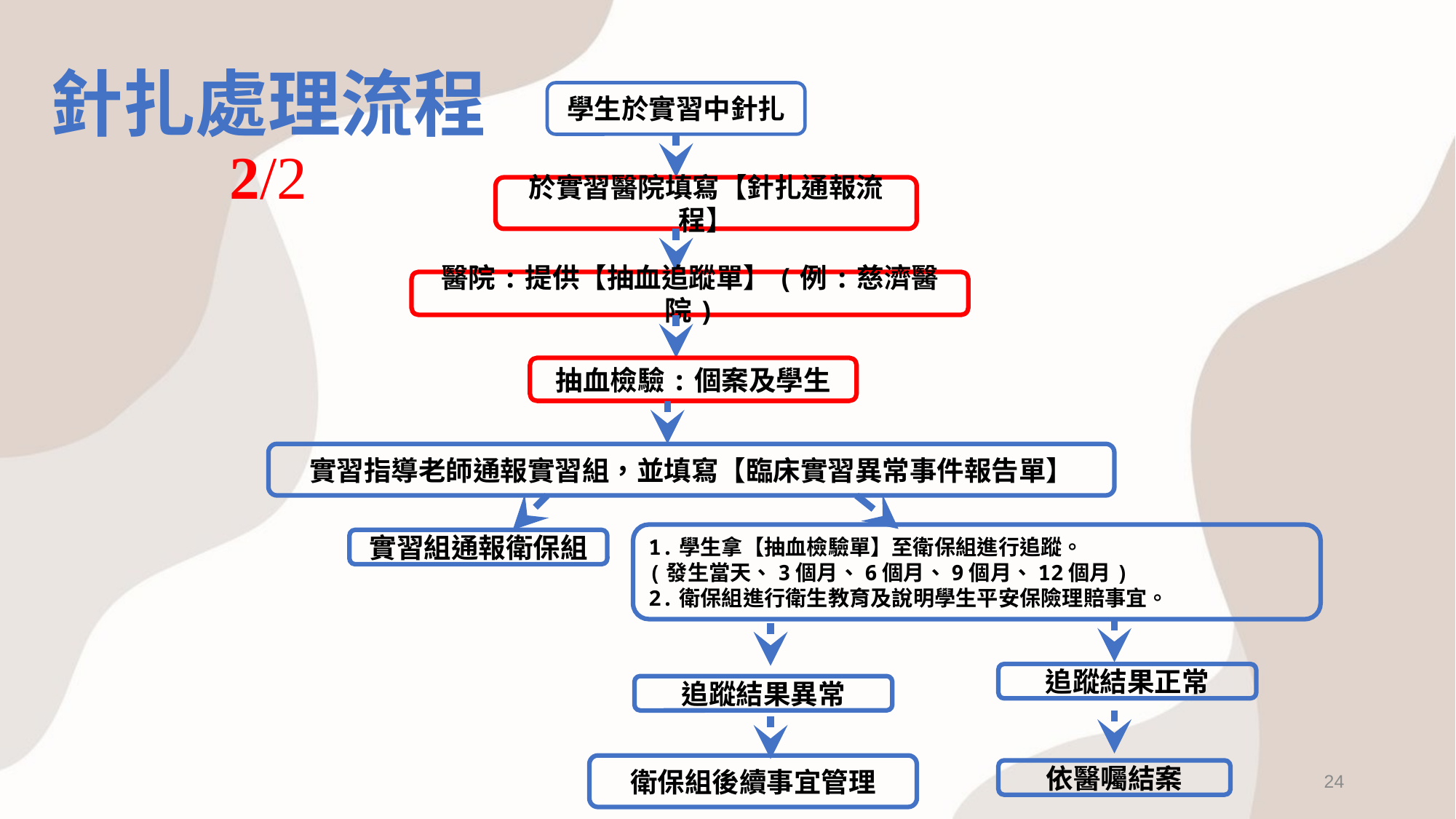

針扎處理流程
2/2
學生於實習中針扎
於實習醫院填寫【針扎通報流程】
醫院:提供【抽血追蹤單】(例:慈濟醫院)
抽血檢驗:個案及學生
實習指導老師通報實習組，並填寫【臨床實習異常事件報告單】
1.學生拿【抽血檢驗單】至衛保組進行追蹤。
(發生當天、3個月、6個月、9個月、12個月)
2.衛保組進行衛生教育及說明學生平安保險理賠事宜。
實習組通報衛保組
追蹤結果正常
追蹤結果異常
衛保組後續事宜管理
24
依醫囑結案